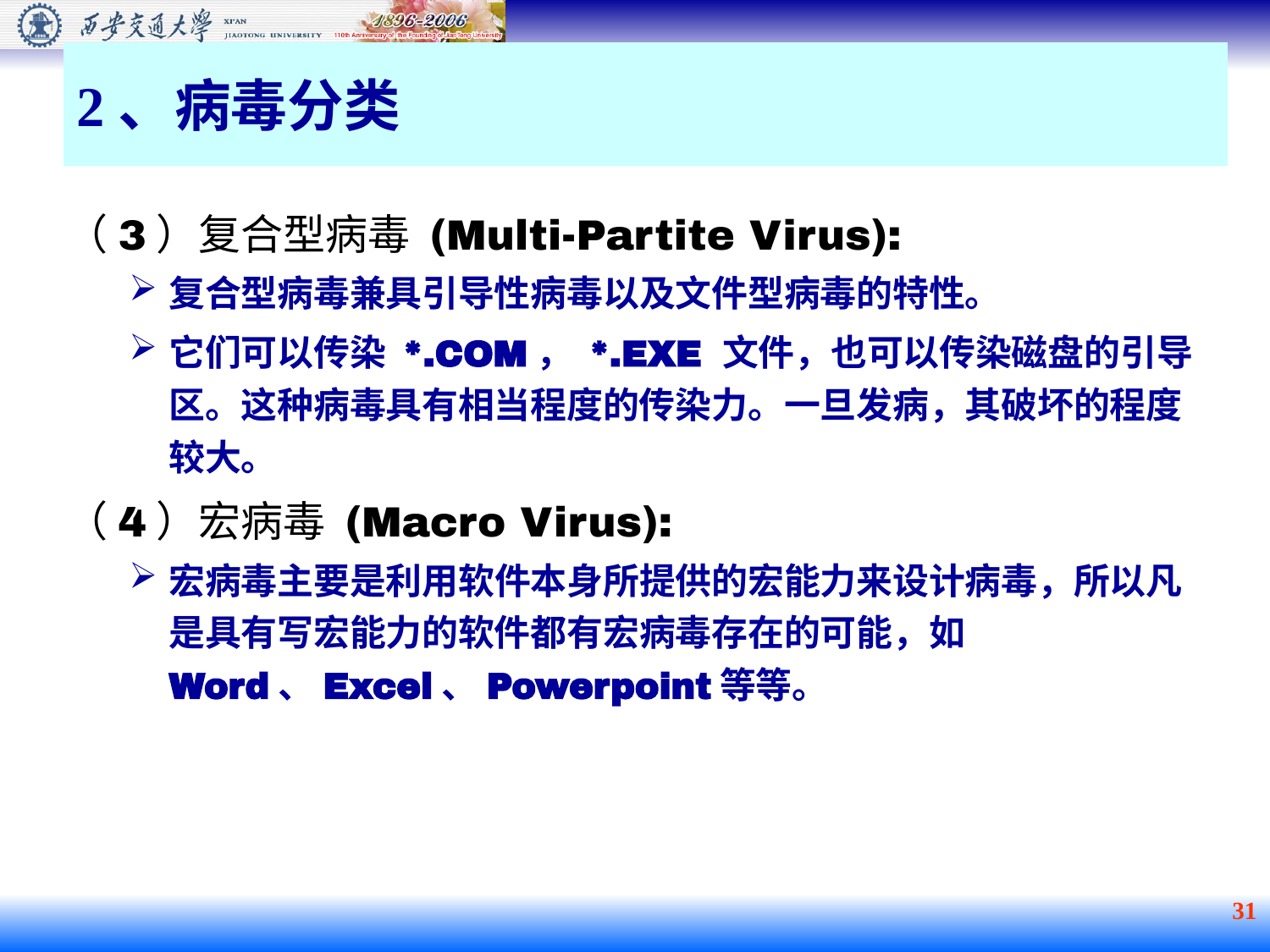

# 2、病毒分类
（3）复合型病毒 (Multi-Partite Virus):
复合型病毒兼具引导性病毒以及文件型病毒的特性。
它们可以传染 *.COM， *.EXE 文件，也可以传染磁盘的引导区。这种病毒具有相当程度的传染力。一旦发病，其破坏的程度较大。
（4）宏病毒 (Macro Virus):
宏病毒主要是利用软件本身所提供的宏能力来设计病毒，所以凡是具有写宏能力的软件都有宏病毒存在的可能，如Word、Excel、Powerpoint等等。

31